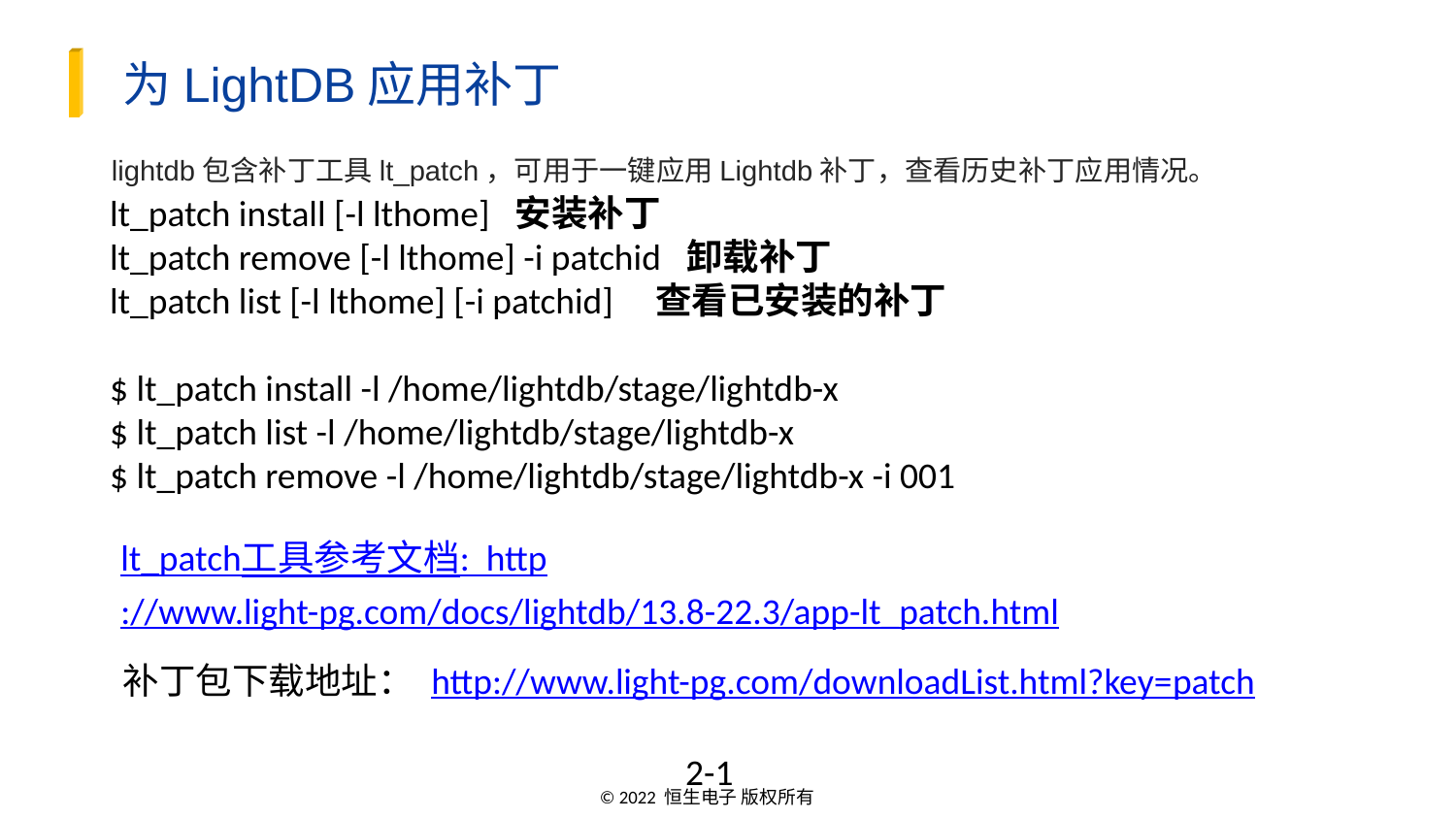

为LightDB应用补丁
lightdb包含补丁工具lt_patch，可用于一键应用Lightdb补丁，查看历史补丁应用情况。
lt_patch install [-l lthome]  安装补丁
lt_patch remove [-l lthome] -i patchid  卸载补丁
lt_patch list [-l lthome] [-i patchid]    查看已安装的补丁

$ lt_patch install -l /home/lightdb/stage/lightdb-x
$ lt_patch list -l /home/lightdb/stage/lightdb-x
$ lt_patch remove -l /home/lightdb/stage/lightdb-x -i 001
lt_patch工具参考文档:  http://www.light-pg.com/docs/lightdb/13.8-22.3/app-lt_patch.html
补丁包下载地址： http://www.light-pg.com/downloadList.html?key=patch

2-1